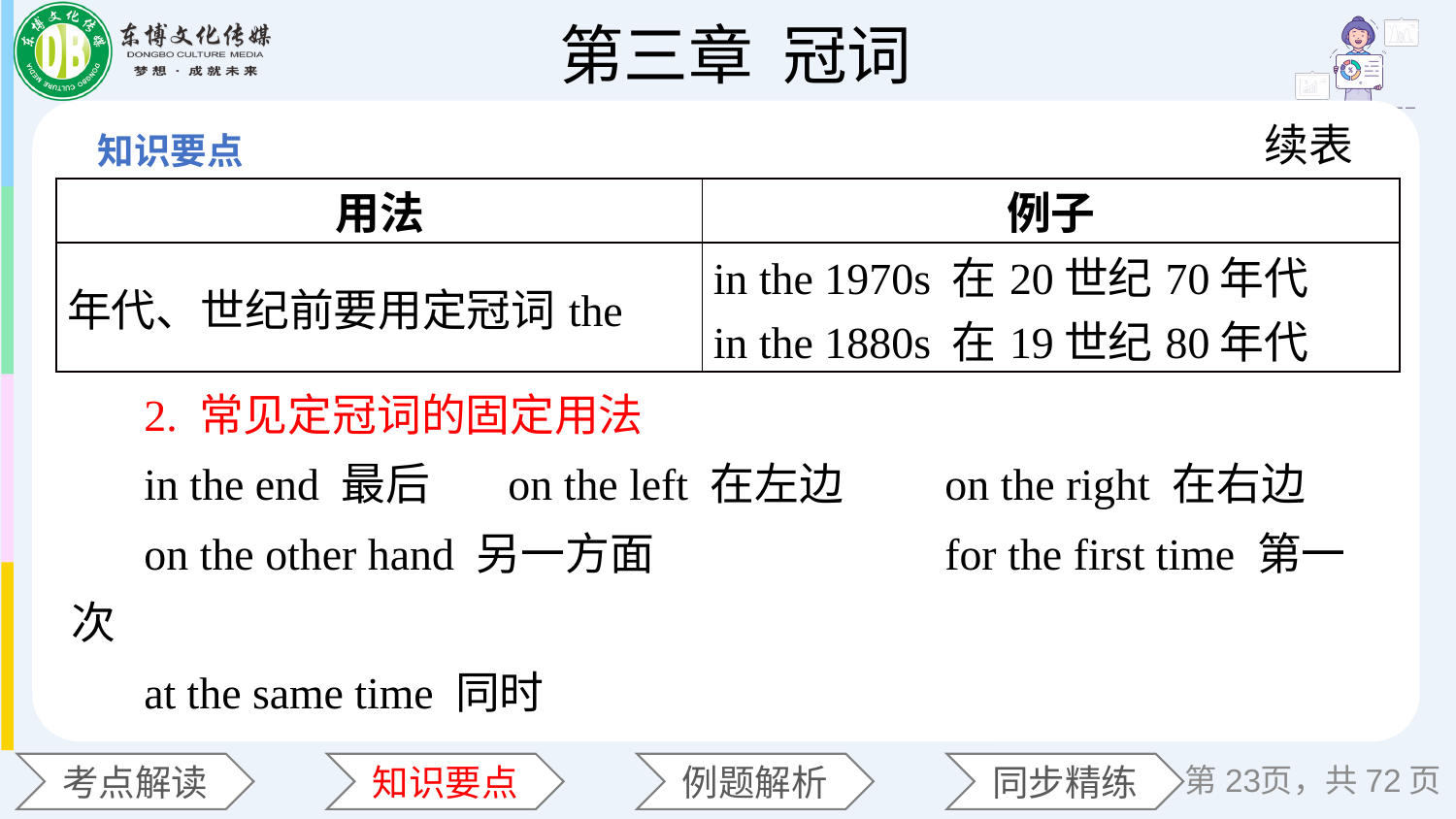

续表
| 用法 | 例子 |
| --- | --- |
| 年代、世纪前要用定冠词the | in the 1970s 在20世纪70年代 in the 1880s 在19世纪80年代 |

2. 常见定冠词的固定用法
in the end 最后	on the left 在左边	on the right 在右边
on the other hand 另一方面    		for the first time 第一次
at the same time 同时

第23页，共72页